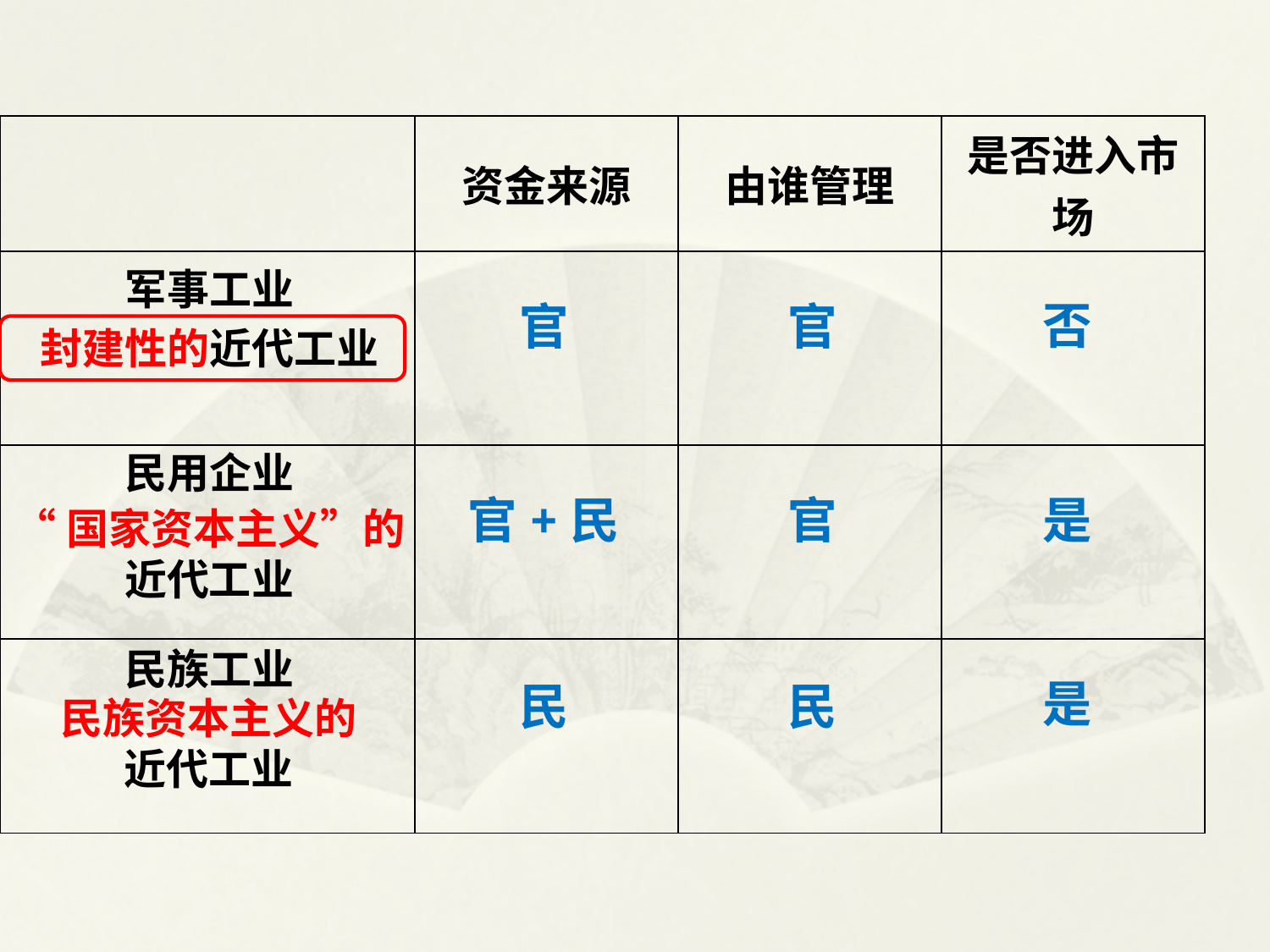

|  | 资金来源 | 由谁管理 | 是否进入市场 |
| --- | --- | --- | --- |
|  |  |  |  |
|  |  |  |  |
|  |  |  |  |
军事工业
否
官
官

封建性的近代工业
民用企业
官+民
官
是
“国家资本主义”的
近代工业
民族工业
是
民
民
民族资本主义的
近代工业